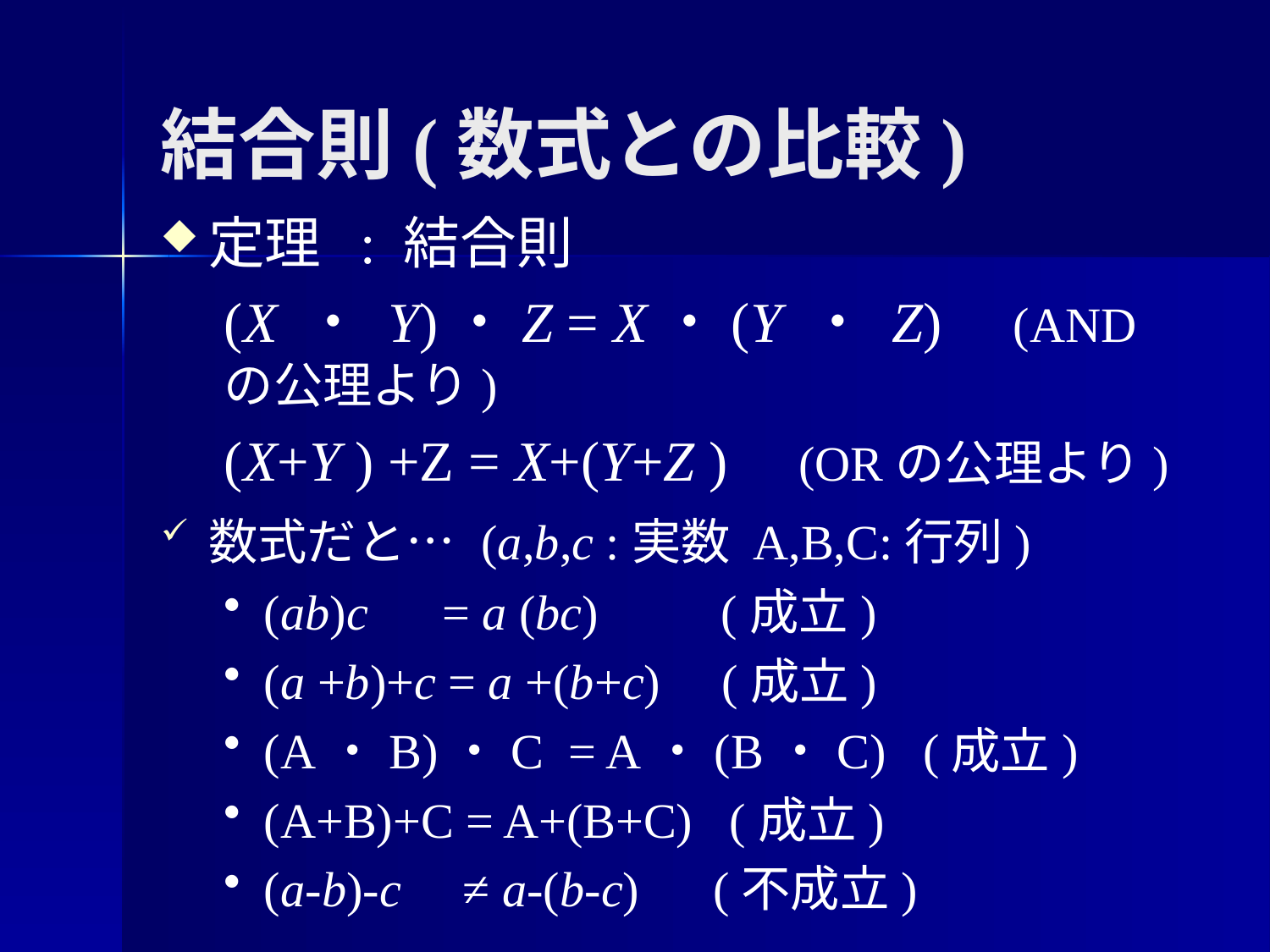

# 結合則(数式との比較)
定理  : 結合則
(X ・ Y)・Z = X・(Y ・ Z)     (ANDの公理より)
(X+Y ) +Z = X+(Y+Z )     (ORの公理より)
数式だと… (a,b,c :実数 A,B,C:行列)
(ab)c      = a (bc)          (成立)
(a +b)+c = a +(b+c)     (成立)
(A・B)・C  = A・(B・C)   (成立)
(A+B)+C = A+(B+C)   (成立)
(a-b)-c     ≠ a-(b-c)      (不成立)